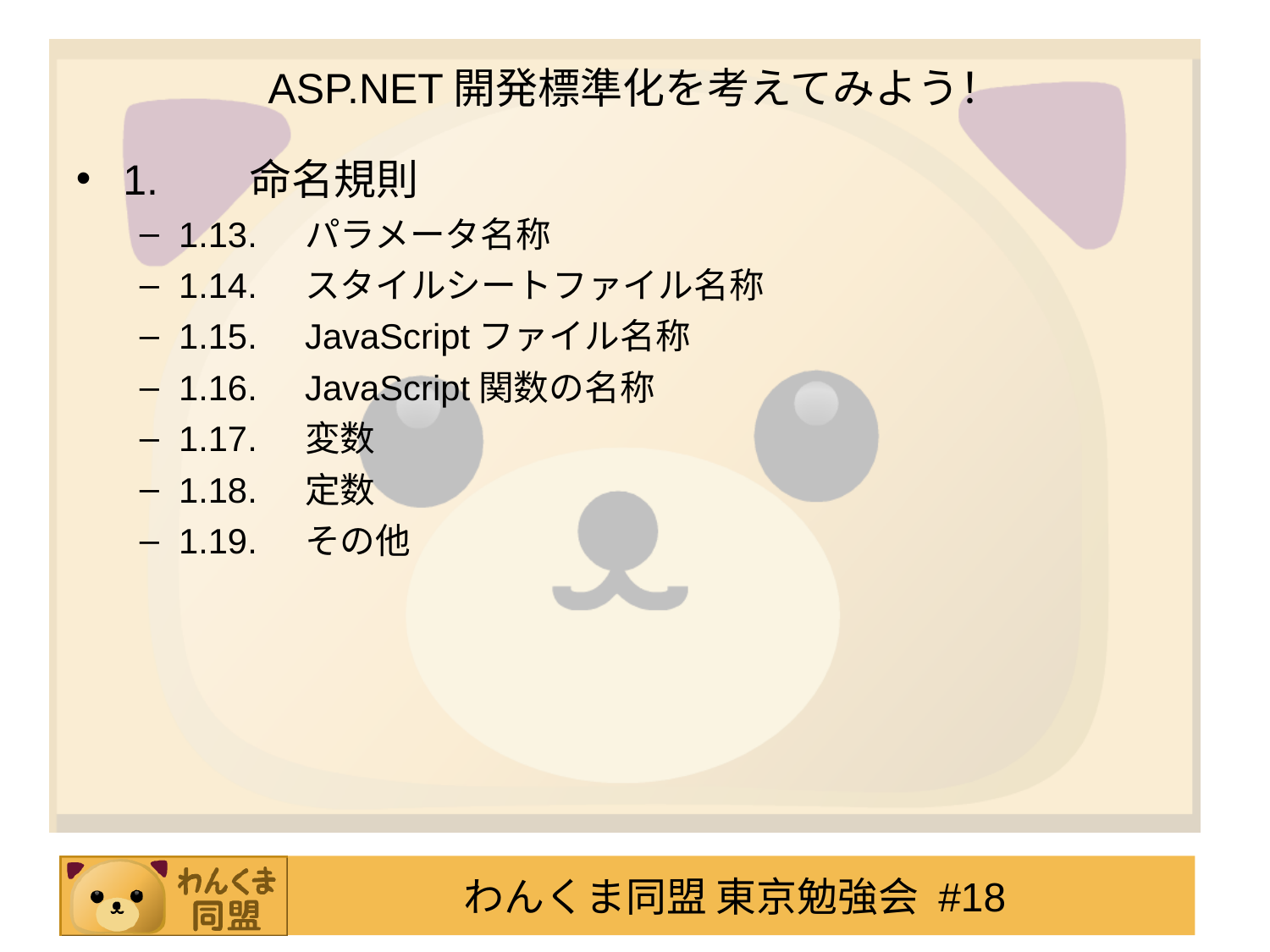

ASP.NET開発標準化を考えてみよう！
1.	命名規則
1.13.	パラメータ名称
1.14. 	スタイルシートファイル名称
1.15. 	JavaScriptファイル名称
1.16. 	JavaScript関数の名称
1.17.	変数
1.18.	定数
1.19.	その他